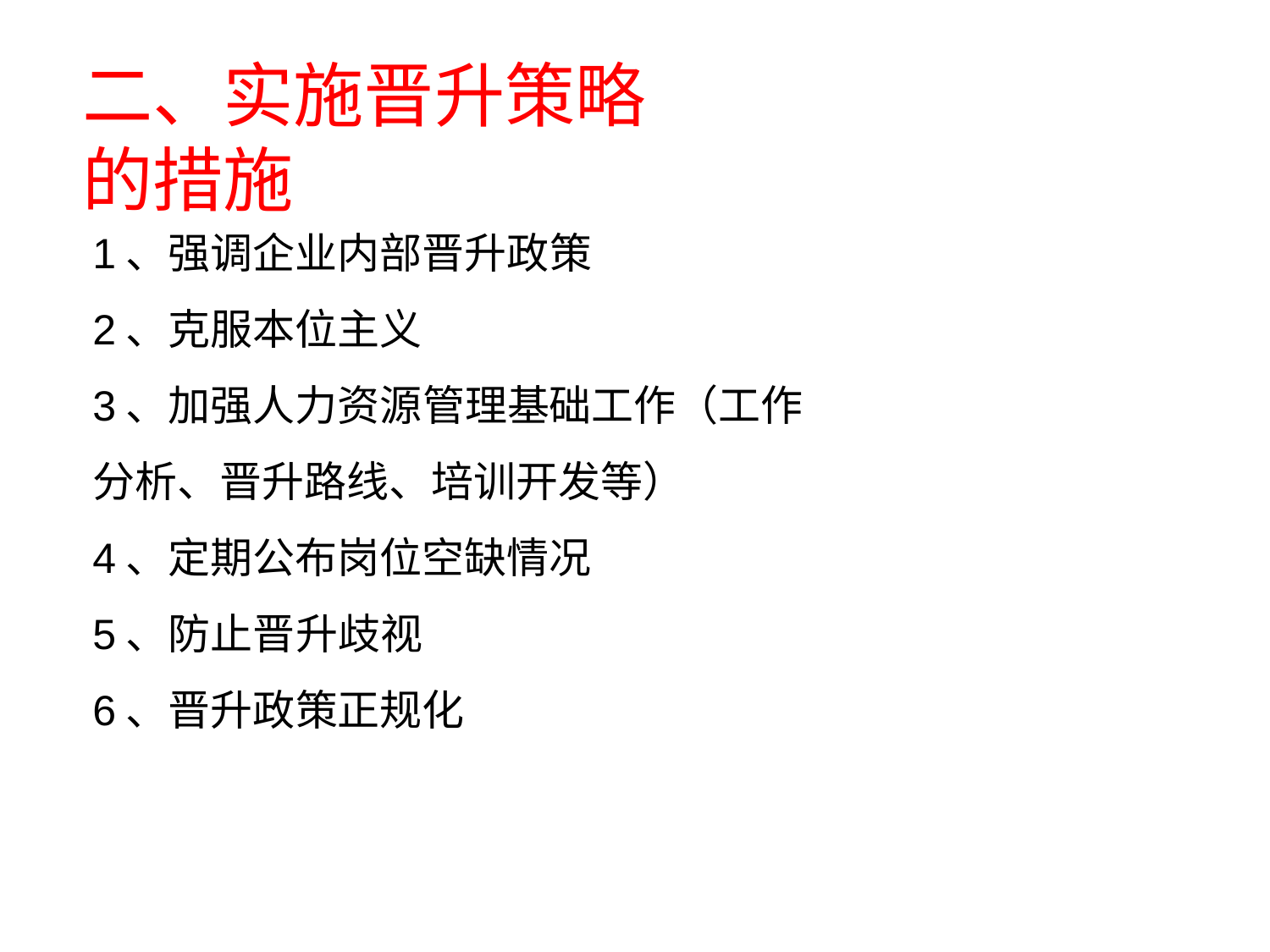

# 二、实施晋升策略的措施
1、强调企业内部晋升政策
2、克服本位主义
3、加强人力资源管理基础工作（工作分析、晋升路线、培训开发等）
4、定期公布岗位空缺情况
5、防止晋升歧视
6、晋升政策正规化